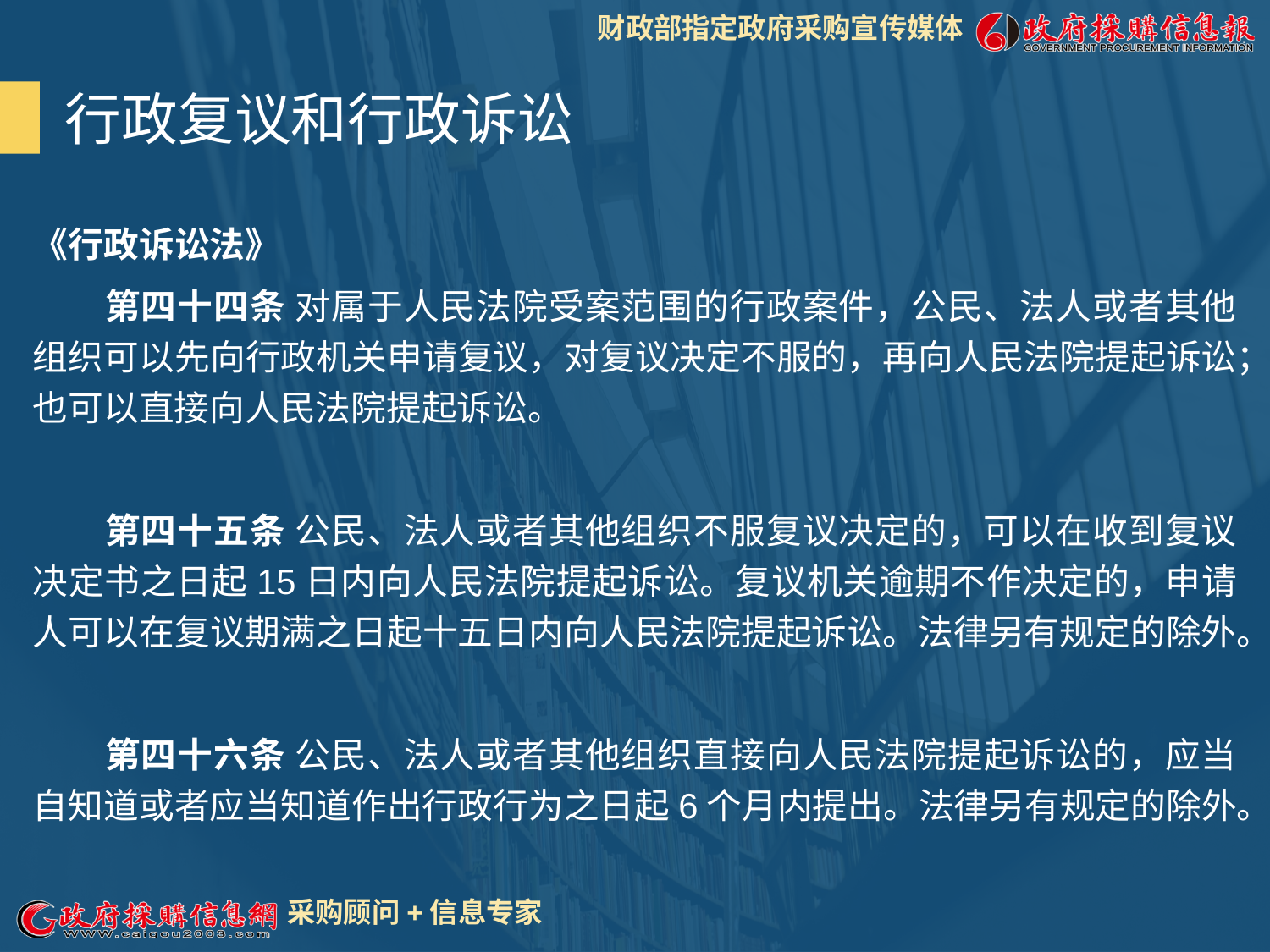

行政复议和行政诉讼
《行政诉讼法》
       第四十四条 对属于人民法院受案范围的行政案件，公民、法人或者其他组织可以先向行政机关申请复议，对复议决定不服的，再向人民法院提起诉讼；也可以直接向人民法院提起诉讼。

       第四十五条 公民、法人或者其他组织不服复议决定的，可以在收到复议决定书之日起15日内向人民法院提起诉讼。复议机关逾期不作决定的，申请人可以在复议期满之日起十五日内向人民法院提起诉讼。法律另有规定的除外。

       第四十六条 公民、法人或者其他组织直接向人民法院提起诉讼的，应当自知道或者应当知道作出行政行为之日起6个月内提出。法律另有规定的除外。